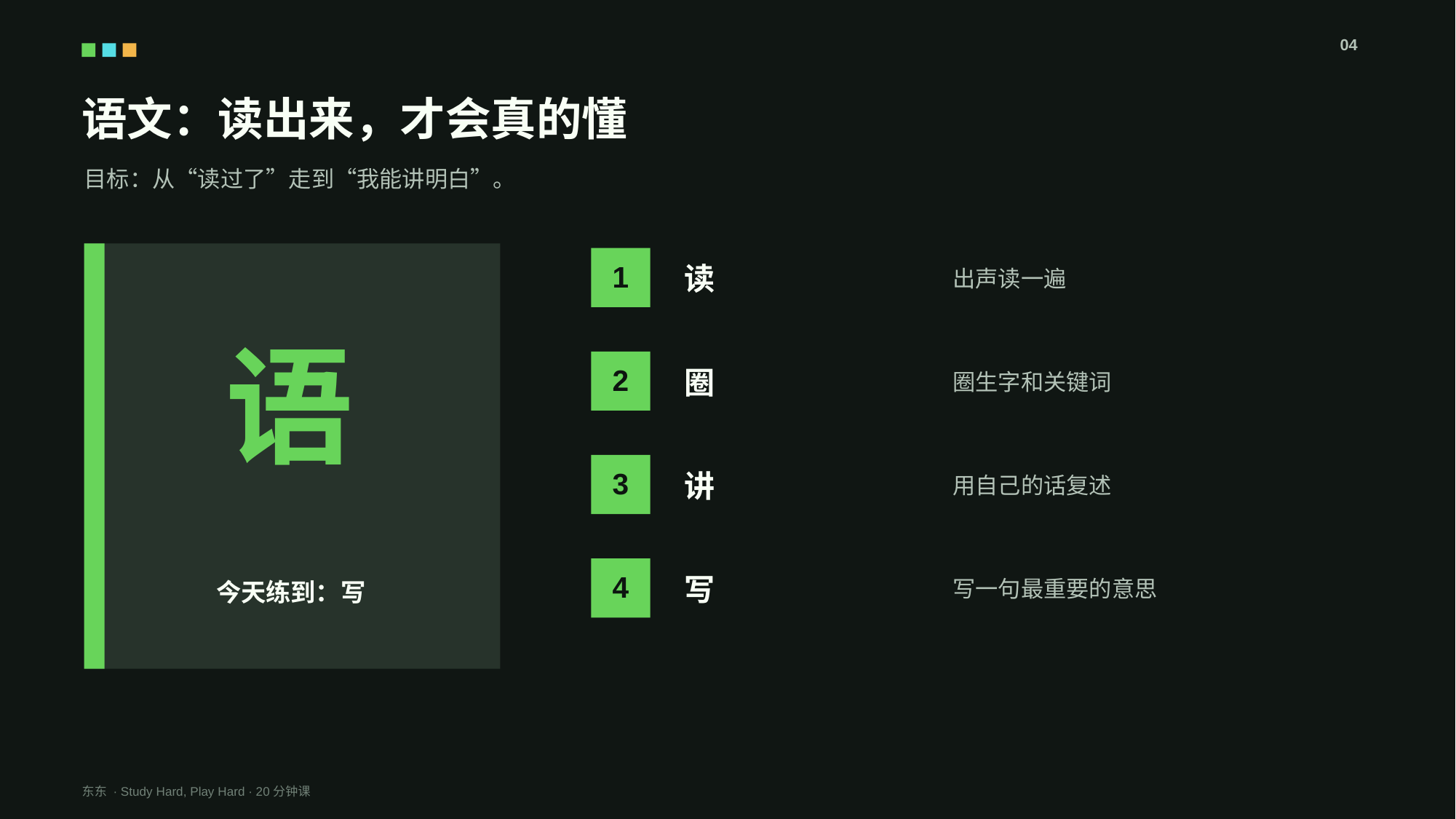

04

语文：读出来，才会真的懂
目标：从“读过了”走到“我能讲明白”。

读
出声读一遍

1
语
圈
圈生字和关键词

2
讲
用自己的话复述

3
写
写一句最重要的意思
今天练到：写

4
东东 · Study Hard, Play Hard · 20分钟课